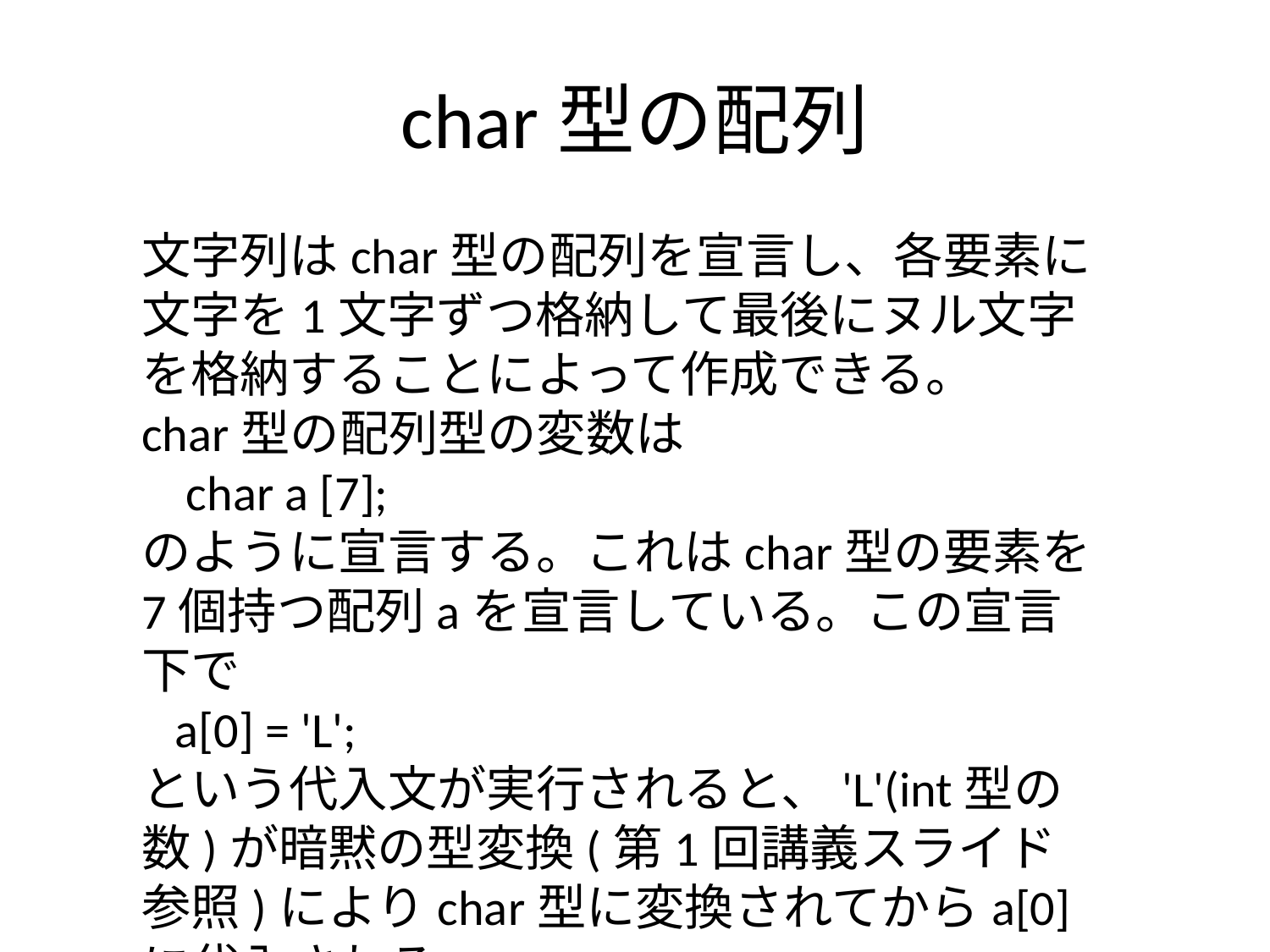

# char型の配列
文字列はchar型の配列を宣言し、各要素に文字を1文字ずつ格納して最後にヌル文字を格納することによって作成できる。
char型の配列型の変数は
    char a [7];
のように宣言する。これはchar型の要素を7個持つ配列aを宣言している。この宣言下で
   a[0] = 'L';
という代入文が実行されると、'L'(int型の数)が暗黙の型変換(第1回講義スライド参照)によりchar型に変換されてからa[0]に代入される。